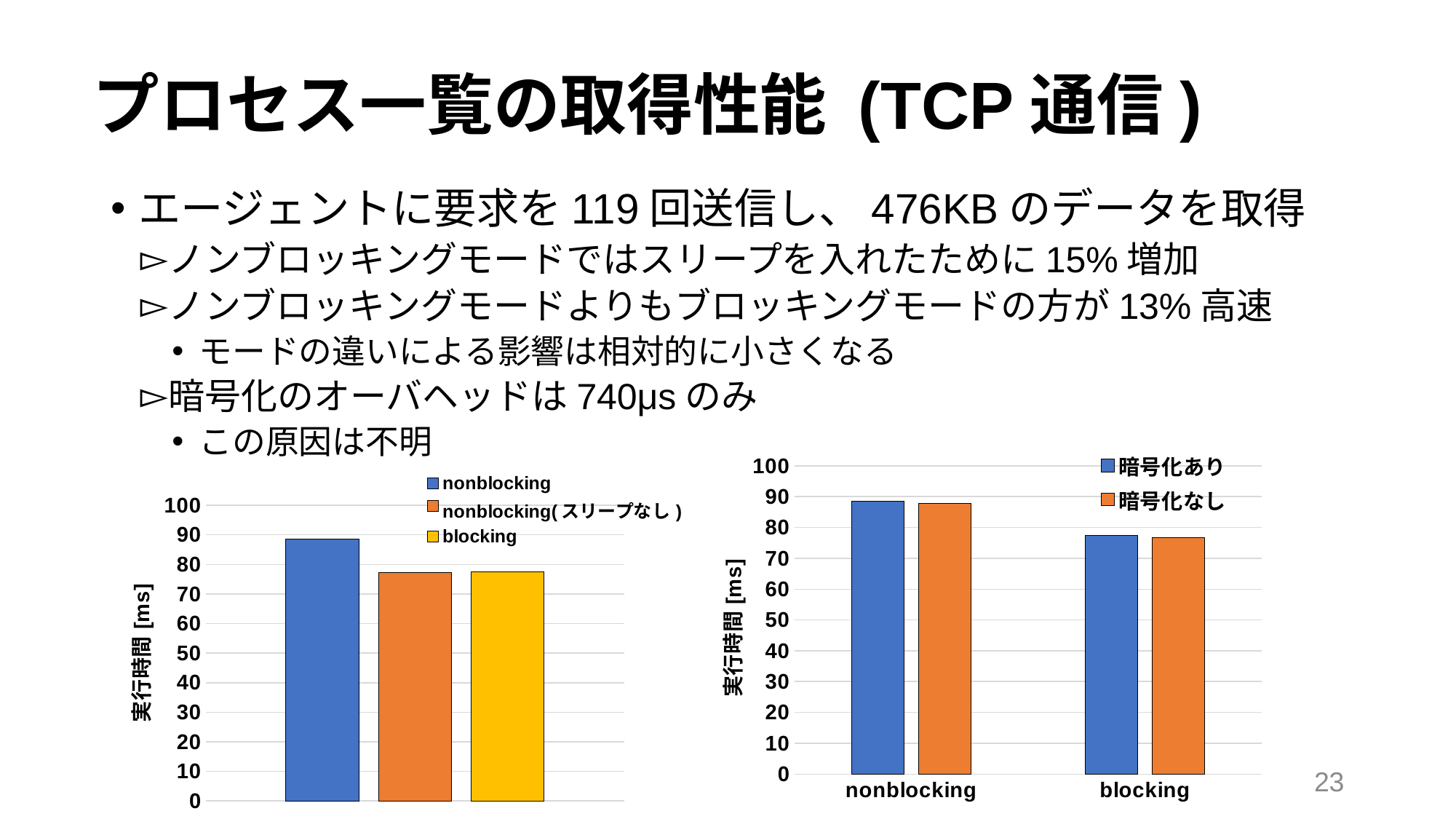

# プロセス一覧の取得性能 (TCP通信)
エージェントに要求を119回送信し、476KBのデータを取得
ノンブロッキングモードではスリープを入れたために15%増加
ノンブロッキングモードよりもブロッキングモードの方が13%高速
モードの違いによる影響は相対的に小さくなる
暗号化のオーバヘッドは740μsのみ
この原因は不明

### Chart

| Category | 暗号化あり | 暗号化なし |
|---|---|---|
| nonblocking | 88.59650520000001 | 87.85436840000001 |
| blocking | 77.41338540000001 | 76.67124860000001 |

### Chart

| Category |  |  |  |
|---|---|---|---|
23